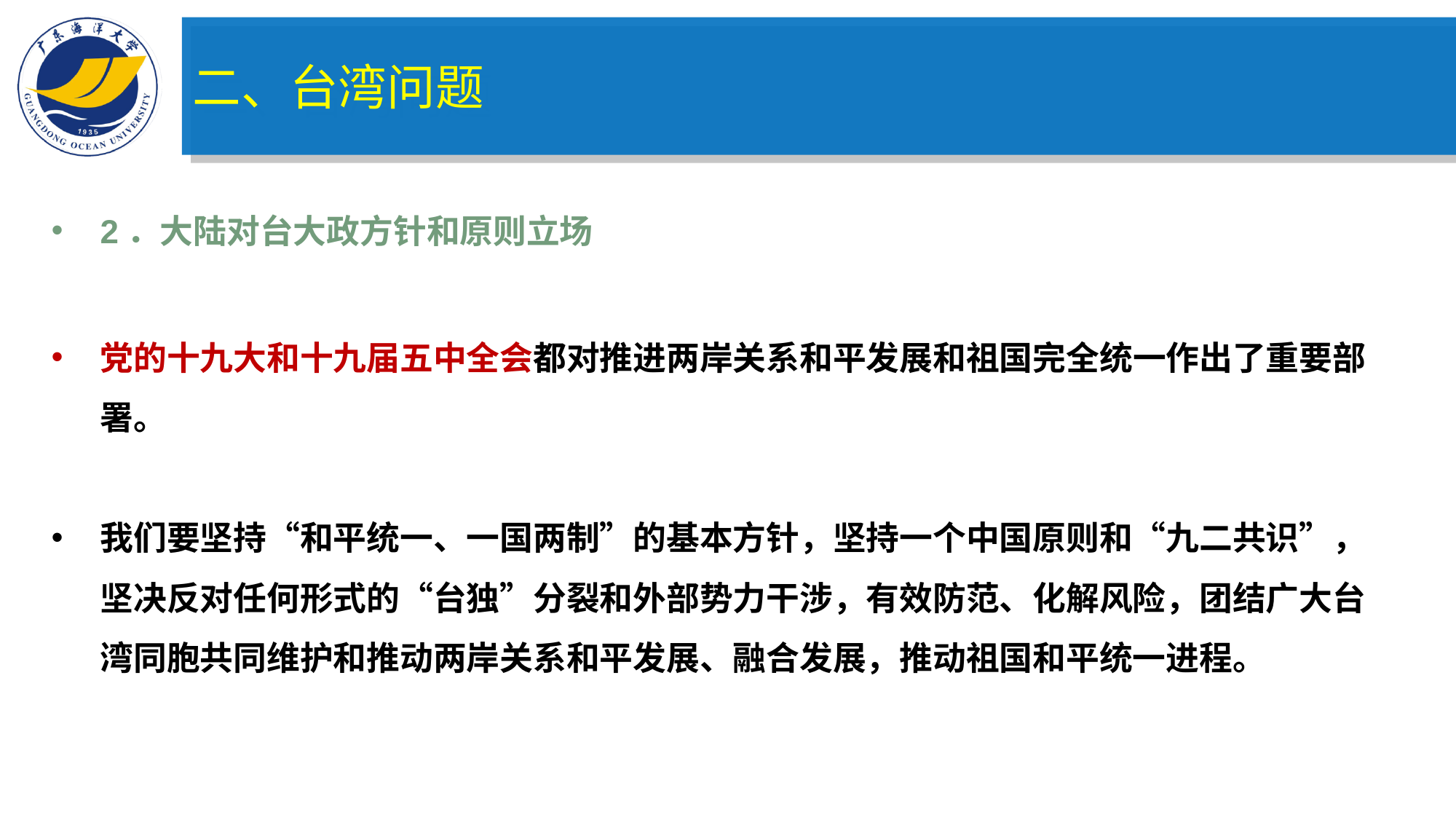

二、台湾问题
2．大陆对台大政方针和原则立场

党的十九大和十九届五中全会都对推进两岸关系和平发展和祖国完全统一作出了重要部署。

我们要坚持“和平统一、一国两制”的基本方针，坚持一个中国原则和“九二共识”，坚决反对任何形式的“台独”分裂和外部势力干涉，有效防范、化解风险，团结广大台湾同胞共同维护和推动两岸关系和平发展、融合发展，推动祖国和平统一进程。